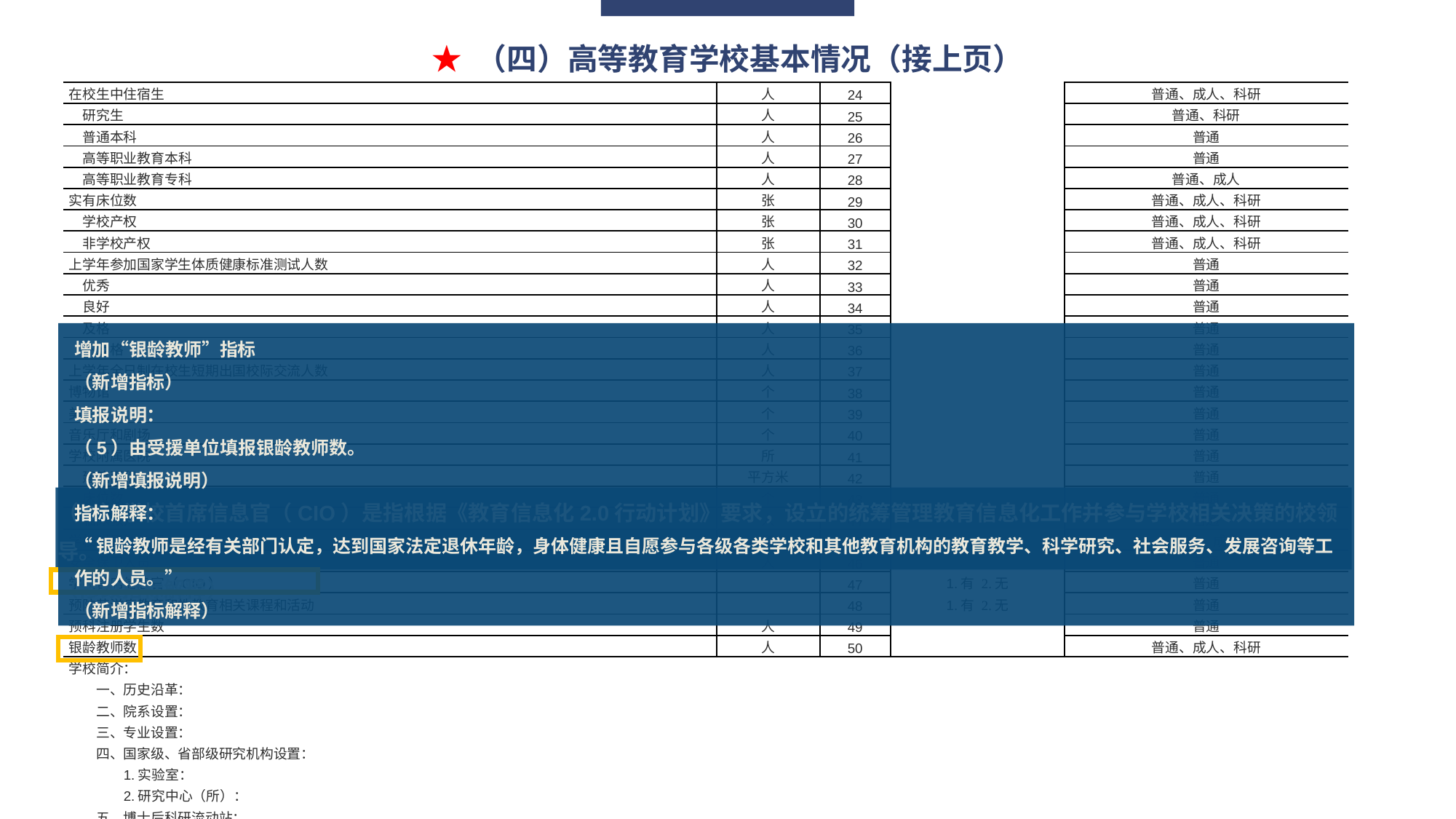

★ （四）高等教育学校基本情况（接上页）
| 在校生中住宿生 | 人 | 24 |  | 普通、成人、科研 |
| --- | --- | --- | --- | --- |
| 研究生 | 人 | 25 |  | 普通、科研 |
| 普通本科 | 人 | 26 |  | 普通 |
| 高等职业教育本科 | 人 | 27 |  | 普通 |
| 高等职业教育专科 | 人 | 28 |  | 普通、成人 |
| 实有床位数 | 张 | 29 |  | 普通、成人、科研 |
| 学校产权 | 张 | 30 |  | 普通、成人、科研 |
| 非学校产权 | 张 | 31 |  | 普通、成人、科研 |
| 上学年参加国家学生体质健康标准测试人数 | 人 | 32 |  | 普通 |
| 优秀 | 人 | 33 |  | 普通 |
| 良好 | 人 | 34 |  | 普通 |
| 及格 | 人 | 35 |  | 普通 |
| 不及格 | 人 | 36 |  | 普通 |
| 上学年全日制在校生短期出国校际交流人数 | 人 | 37 |  | 普通 |
| 博物馆 | 个 | 38 |  | 普通 |
| 美术馆 | 个 | 39 |  | 普通 |
| 音乐厅和剧场 | 个 | 40 |  | 普通 |
| 学校附属医院 | 所 | 41 |  | 普通 |
| 建筑面积 | 平方米 | 42 |  | 普通 |
| 床位数 | 个 | 43 |  | 普通 |
| 临床教师 | 人 | 44 |  | 普通 |
| 学校附属幼儿园、中小学 | 所 | 45 |  | 普通、成人 |
| 安全保卫人员 | 人 | 46 |  | 普通 |
| 学校首席信息官（CIO） |  | 47 | 1.有 2.无 | 普通 |
| 预防艾滋病教育和性教育相关课程和活动 |  | 48 | 1.有 2.无 | 普通 |
| 预科注册学生数 | 人 | 49 |  | 普通 |
| 银龄教师数 | 人 | 50 |  | 普通、成人、科研 |
| 学校简介： 一、历史沿革： 二、院系设置： 三、专业设置： 四、国家级、省部级研究机构设置： 1.实验室： 2.研究中心（所）： 五、博士后科研流动站： 六、定期公开出版的专业刊物： 七、学校设立奖学金情况：学校设立奖学金 项，奖励总金额元／年，最低金额　　　元／年。 八、主要校办产业： |  |  |  |  |
增加“银龄教师”指标
（新增指标）
填报说明：
（5）由受援单位填报银龄教师数。
（新增填报说明）
指标解释：
“银龄教师是经有关部门认定，达到国家法定退休年龄，身体健康且自愿参与各级各类学校和其他教育机构的教育教学、科学研究、社会服务、发展咨询等工作的人员。”
（新增指标解释）

（6）学校首席信息官（CIO）是指根据《教育信息化2.0行动计划》要求，设立的统筹管理教育信息化工作并参与学校相关决策的校领导。
（修改指标解释）